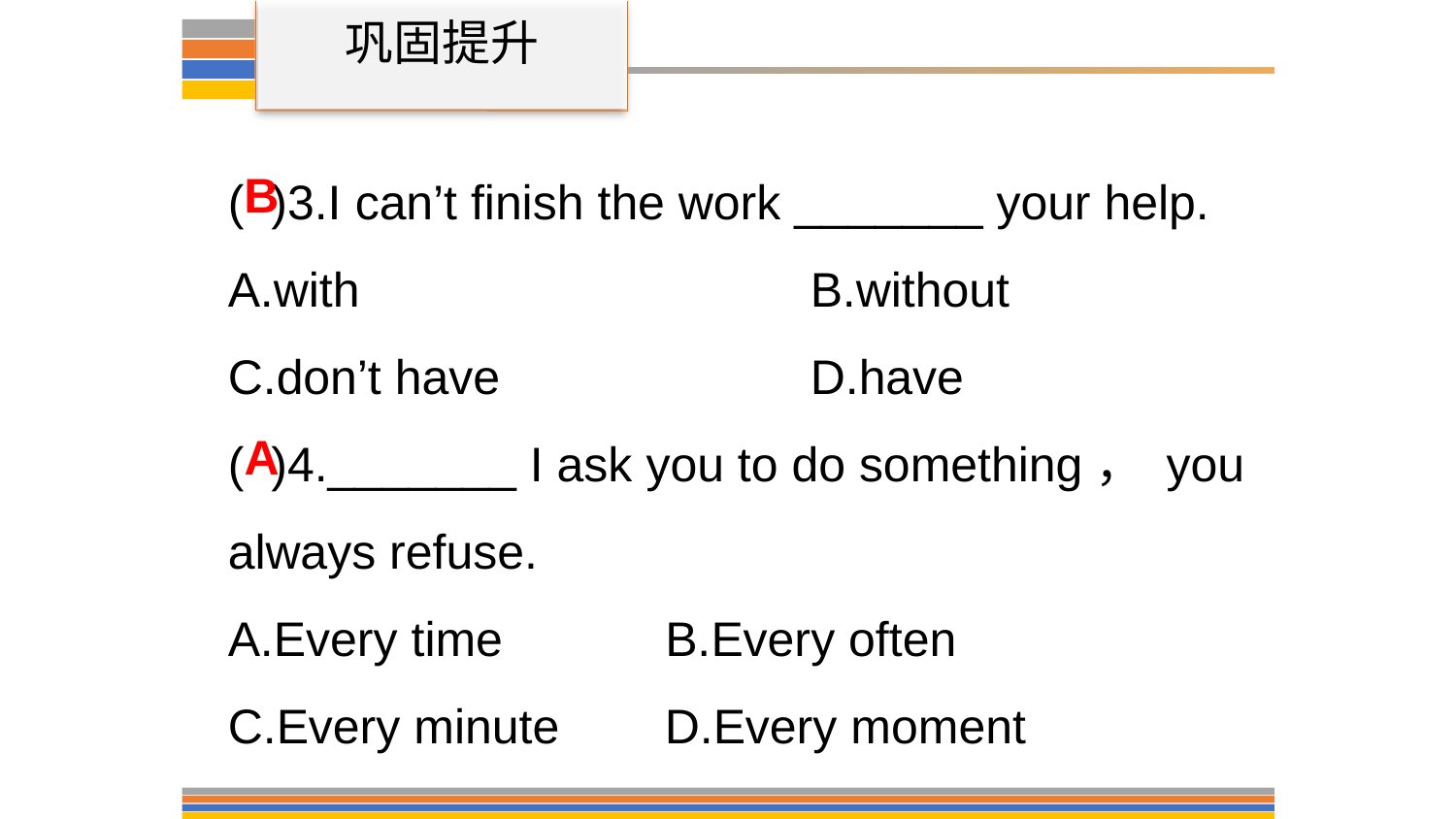

巩固提升

(  )3.I can’t finish the work _______ your help.
A.with   			B.without
C.don’t have   		D.have
(  )4._______ I ask you to do something， you always refuse.
A.Every time            B.Every often
C.Every minute   	D.Every moment
B
A